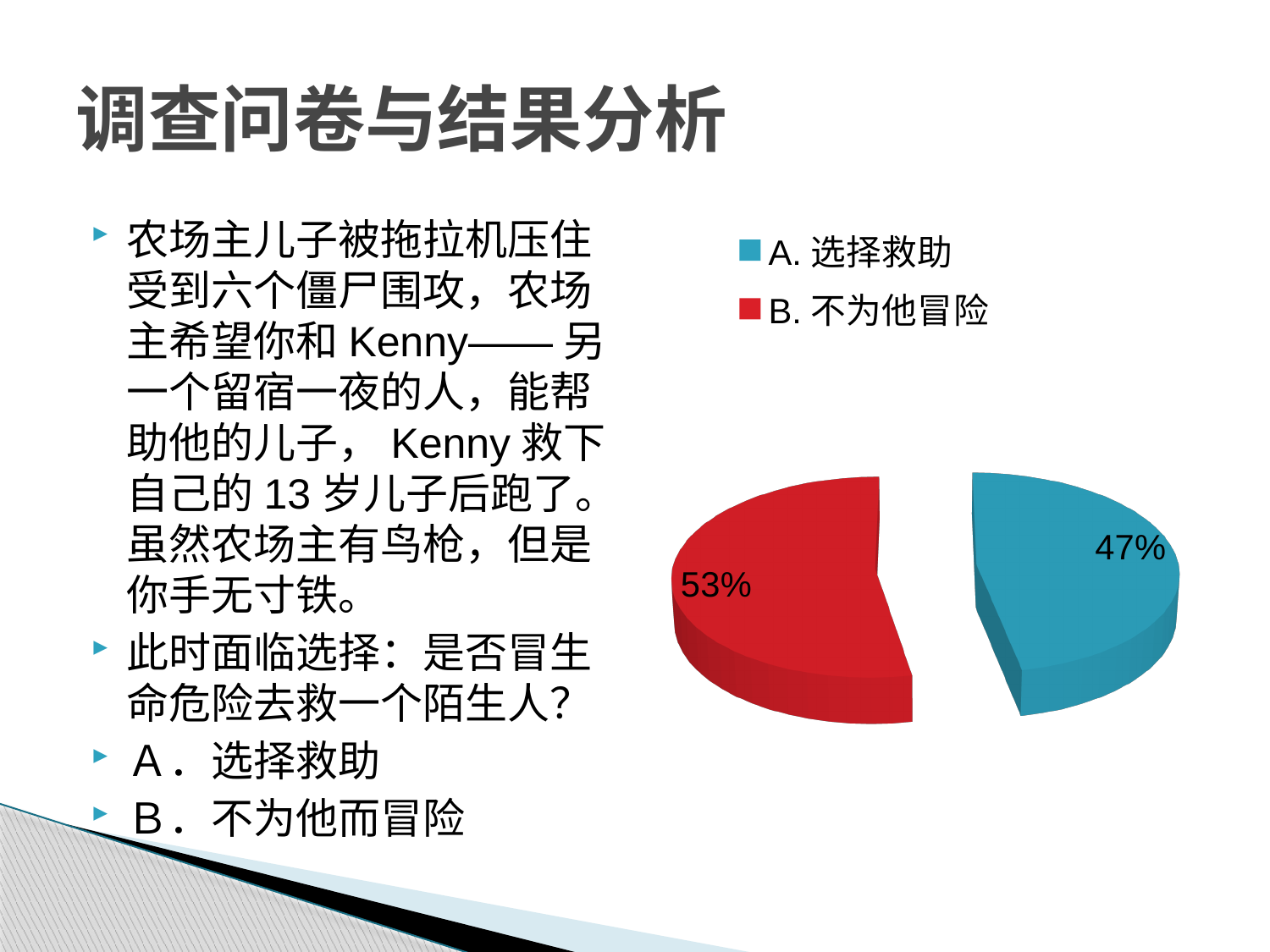

# 调查问卷与结果分析
农场主儿子被拖拉机压住受到六个僵尸围攻，农场主希望你和Kenny——另一个留宿一夜的人，能帮助他的儿子，Kenny救下自己的13岁儿子后跑了。虽然农场主有鸟枪，但是你手无寸铁。
此时面临选择：是否冒生命危险去救一个陌生人？
Ａ．选择救助
Ｂ．不为他而冒险

[unsupported chart]